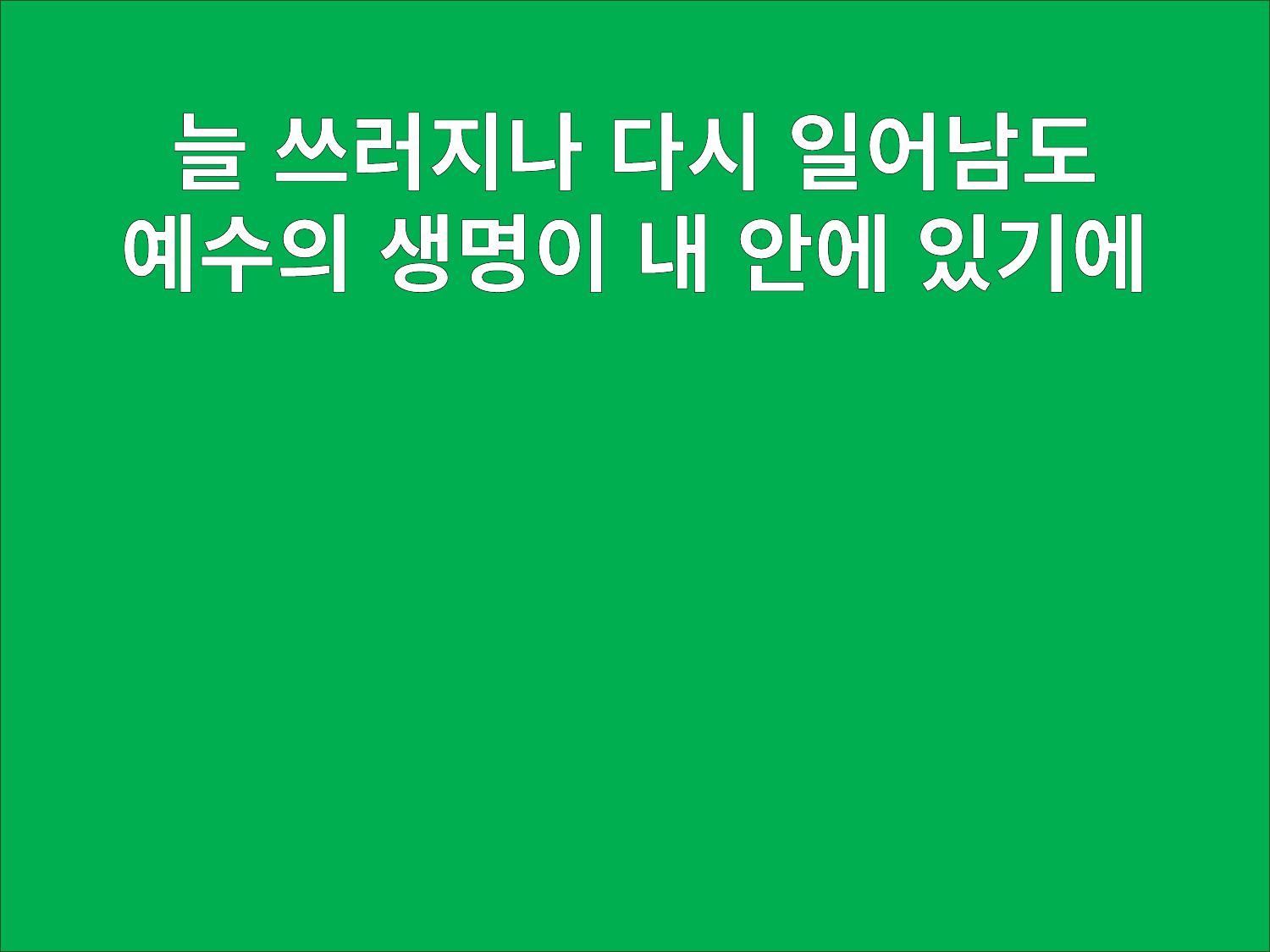

늘 쓰러지나 다시 일어남도
예수의 생명이 내 안에 있기에